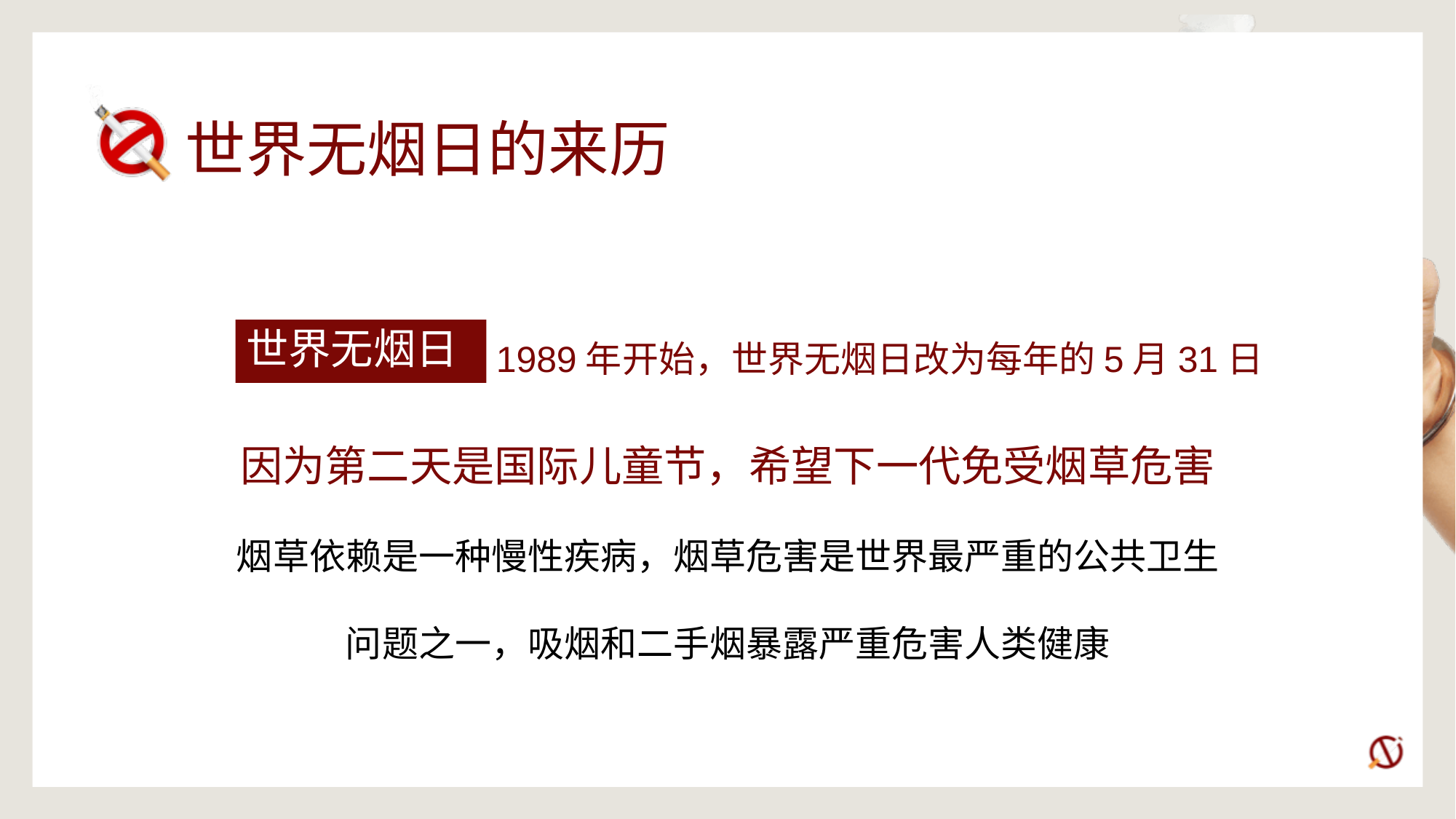

1989年开始，世界无烟日改为每年的5月31日
世界无烟日
因为第二天是国际儿童节，希望下一代免受烟草危害烟草依赖是一种慢性疾病，烟草危害是世界最严重的公共卫生问题之一，吸烟和二手烟暴露严重危害人类健康